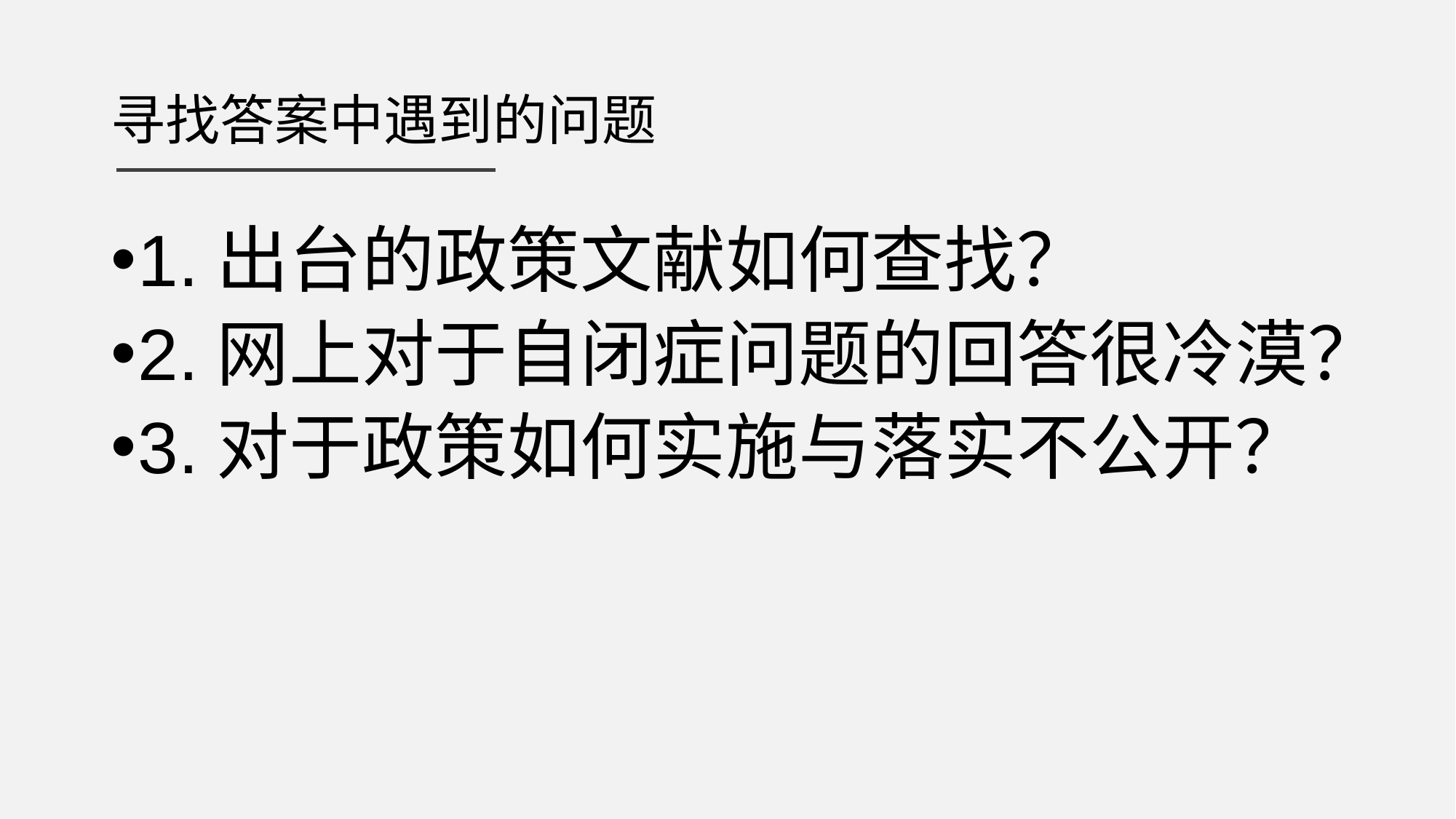

# 寻找答案中遇到的问题
1.出台的政策文献如何查找？
2.网上对于自闭症问题的回答很冷漠？
3.对于政策如何实施与落实不公开？